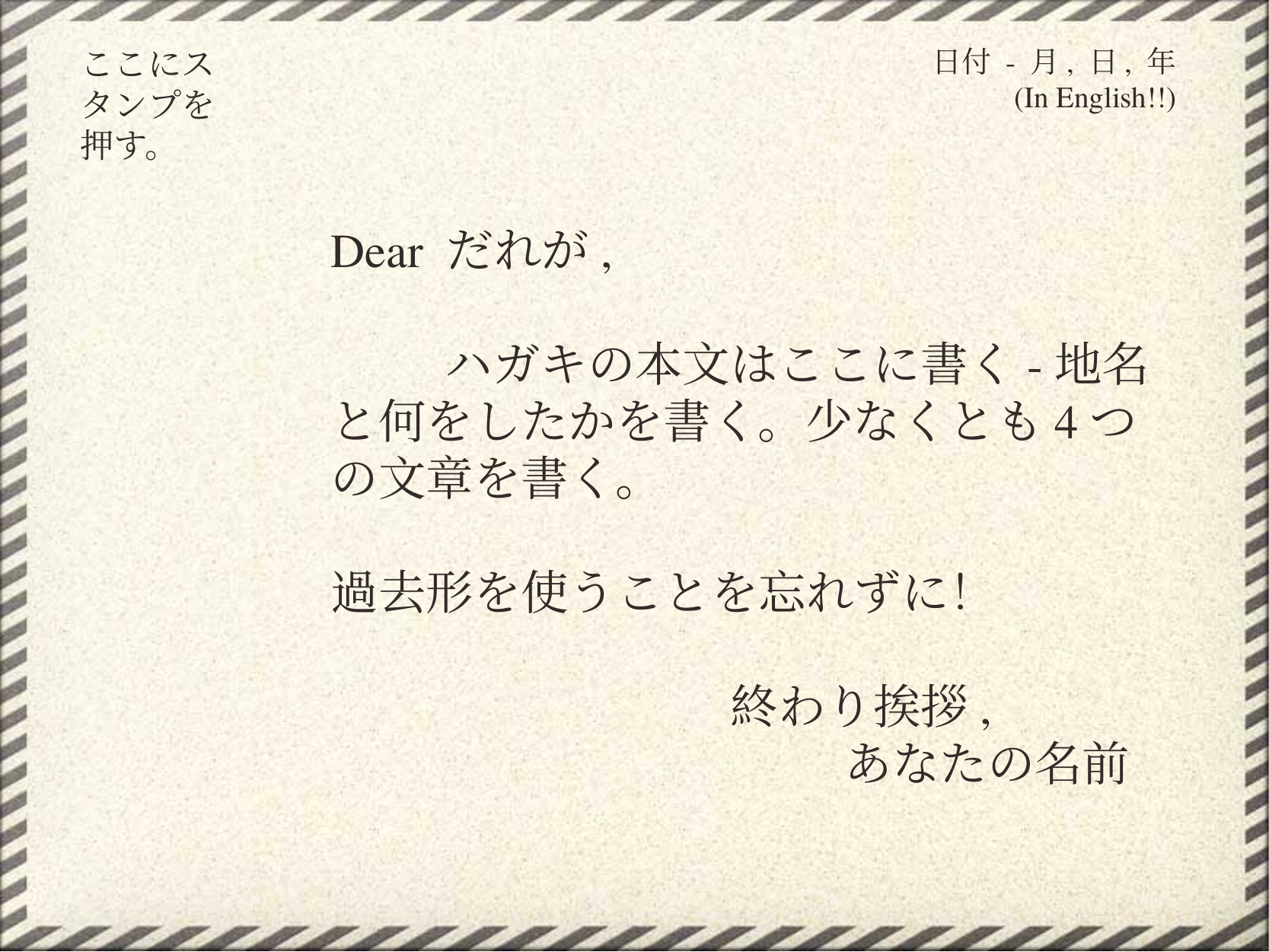

ここにスタンプを押す。
# 日付 - 月, 日, 年
(In English!!)

Dear だれが,

	ハガキの本文はここに書く-地名と何をしたかを書く。少なくとも4つの文章を書く。

過去形を使うことを忘れずに！

終わり挨拶,
あなたの名前